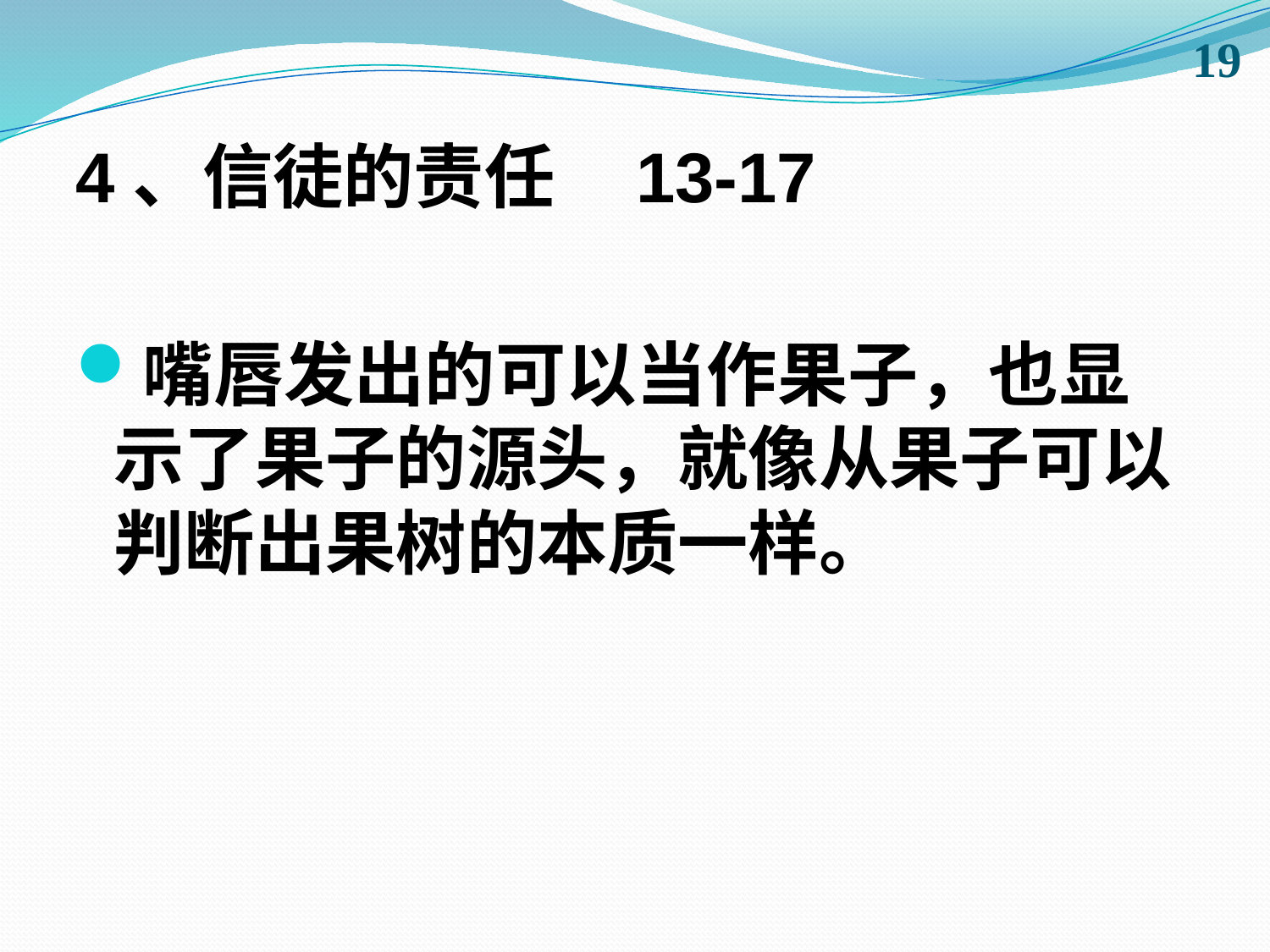

19
4、信徒的责任    13-17

嘴唇发出的可以当作果子，也显示了果子的源头，就像从果子可以判断出果树的本质一样。